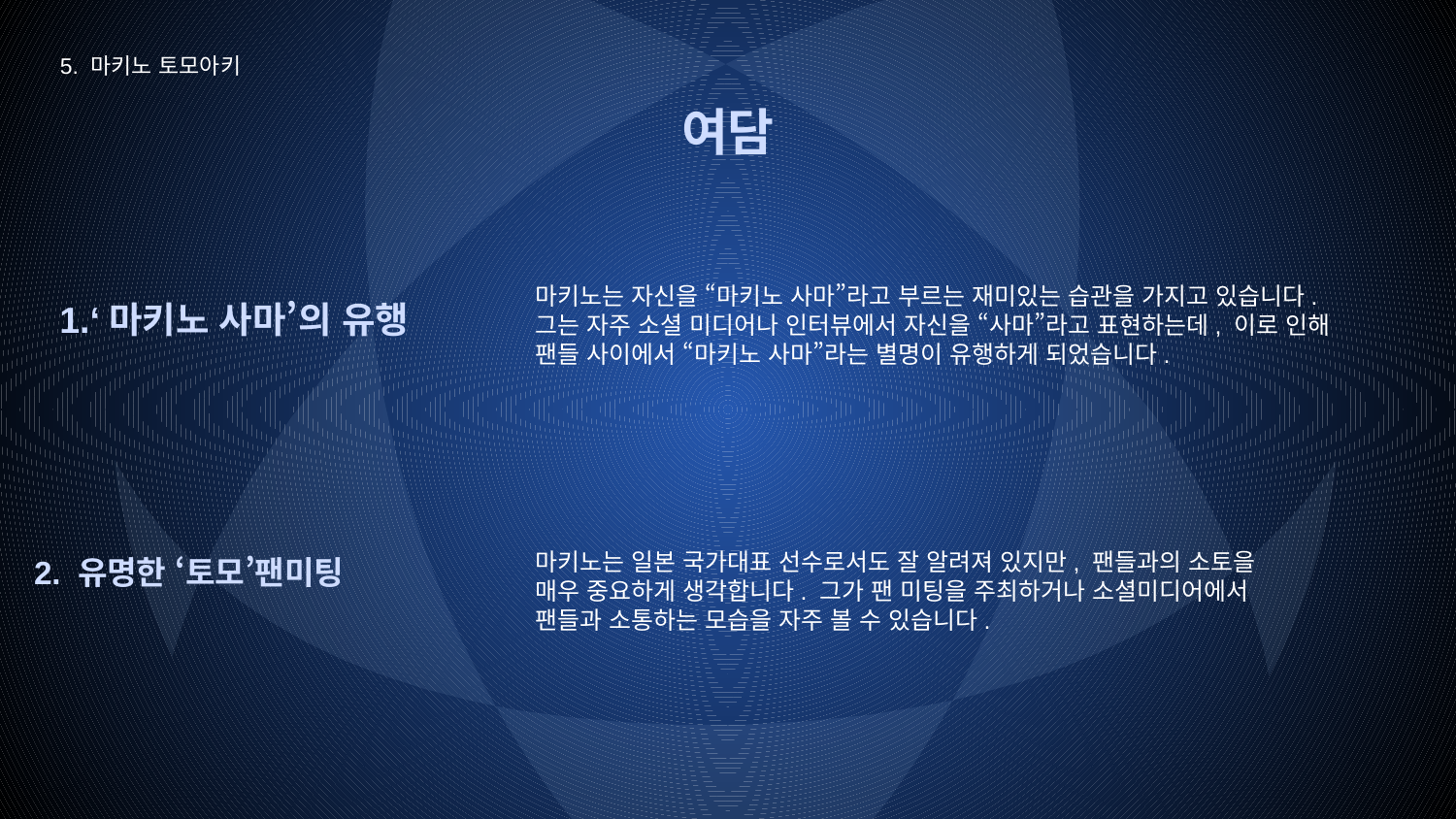

5. 마키노 토모아키
# 여담
마키노는 자신을 “마키노 사마”라고 부르는 재미있는 습관을 가지고 있습니다. 그는 자주 소셜 미디어나 인터뷰에서 자신을 “사마”라고 표현하는데, 이로 인해 팬들 사이에서 “마키노 사마”라는 별명이 유행하게 되었습니다.
1.‘마키노 사마’의 유행
2. 유명한 ‘토모’팬미팅
마키노는 일본 국가대표 선수로서도 잘 알려져 있지만, 팬들과의 소토을 매우 중요하게 생각합니다. 그가 팬 미팅을 주최하거나 소셜미디어에서 팬들과 소통하는 모습을 자주 볼 수 있습니다.